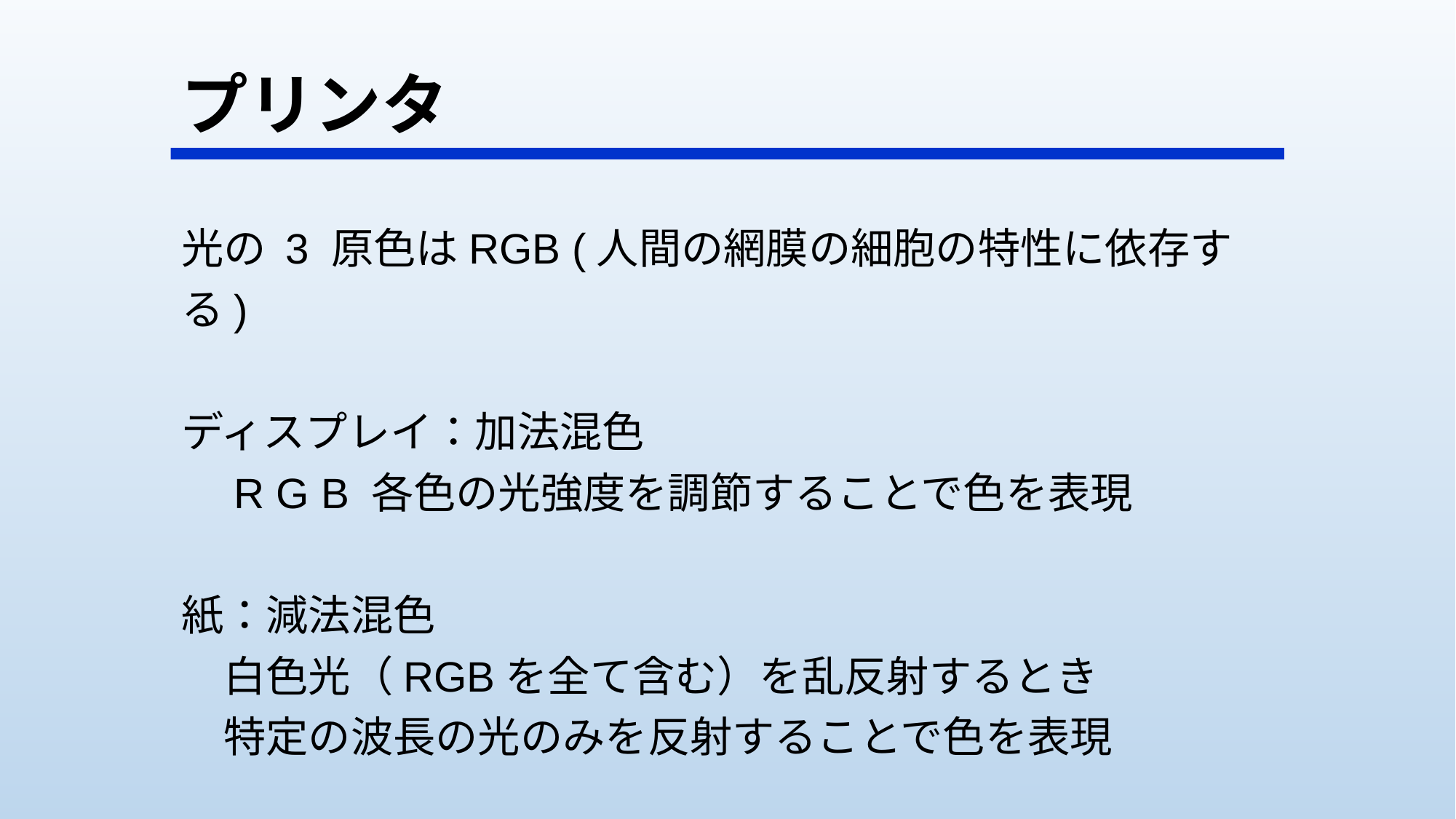

# プリンタ
光の 3 原色はRGB (人間の網膜の細胞の特性に依存する)

ディスプレイ：加法混色
　R G B 各色の光強度を調節することで色を表現

紙：減法混色
　白色光（RGBを全て含む）を乱反射するとき
　特定の波長の光のみを反射することで色を表現